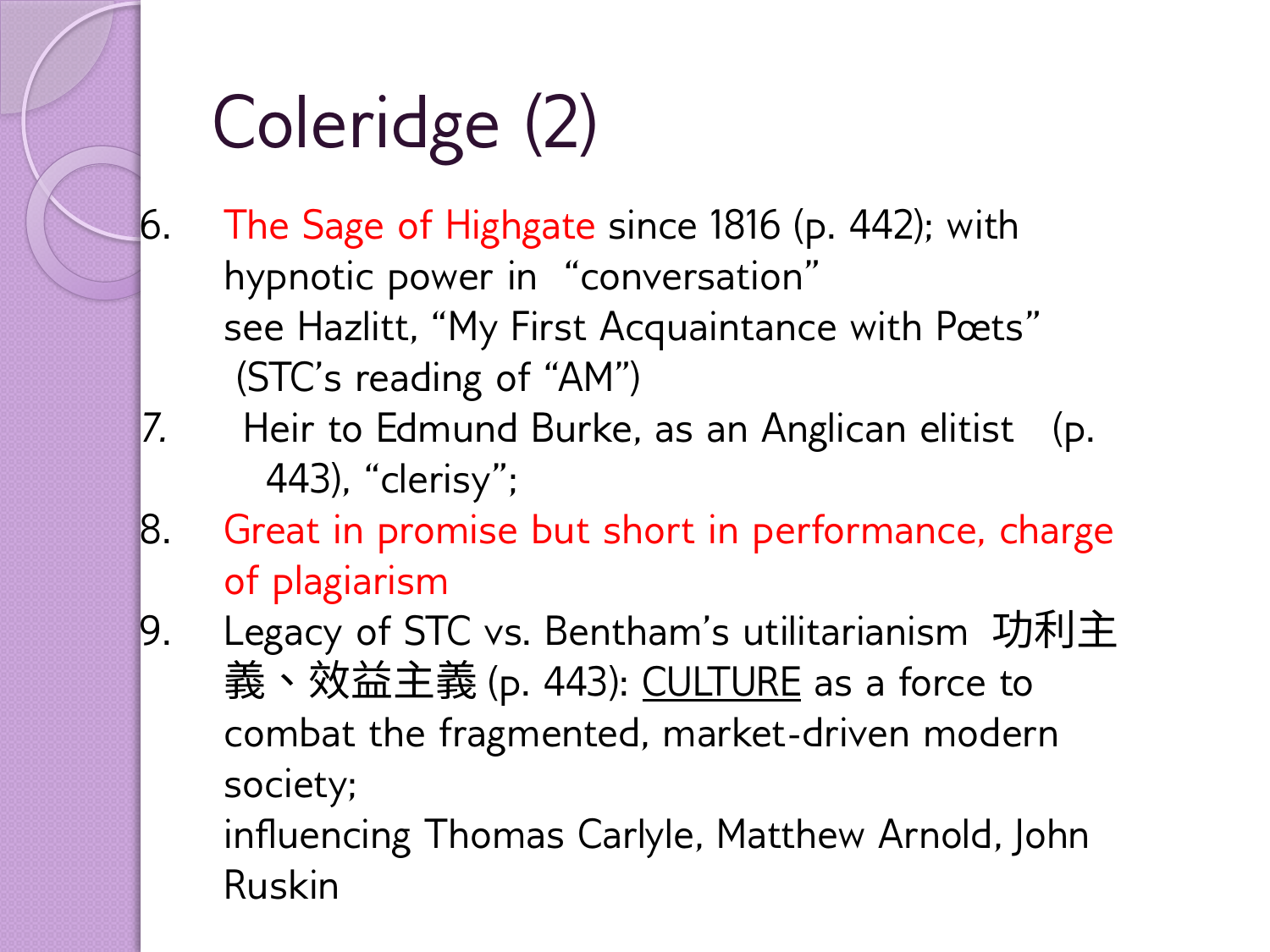

# Coleridge (2)
6.	The Sage of Highgate since 1816 (p. 442); with hypnotic power in  “conversation”
	see Hazlitt, “My First Acquaintance with Poets”
	 (STC’s reading of “AM”)
7.      Heir to Edmund Burke, as an Anglican elitist   (p. 	443), “clerisy”;
8. 	Great in promise but short in performance, charge of plagiarism
9.  	Legacy of STC vs. Bentham’s utilitarianism 功利主義、效益主義(p. 443): CULTURE as a force to combat the fragmented, market-driven modern society;
	influencing Thomas Carlyle, Matthew Arnold, John Ruskin